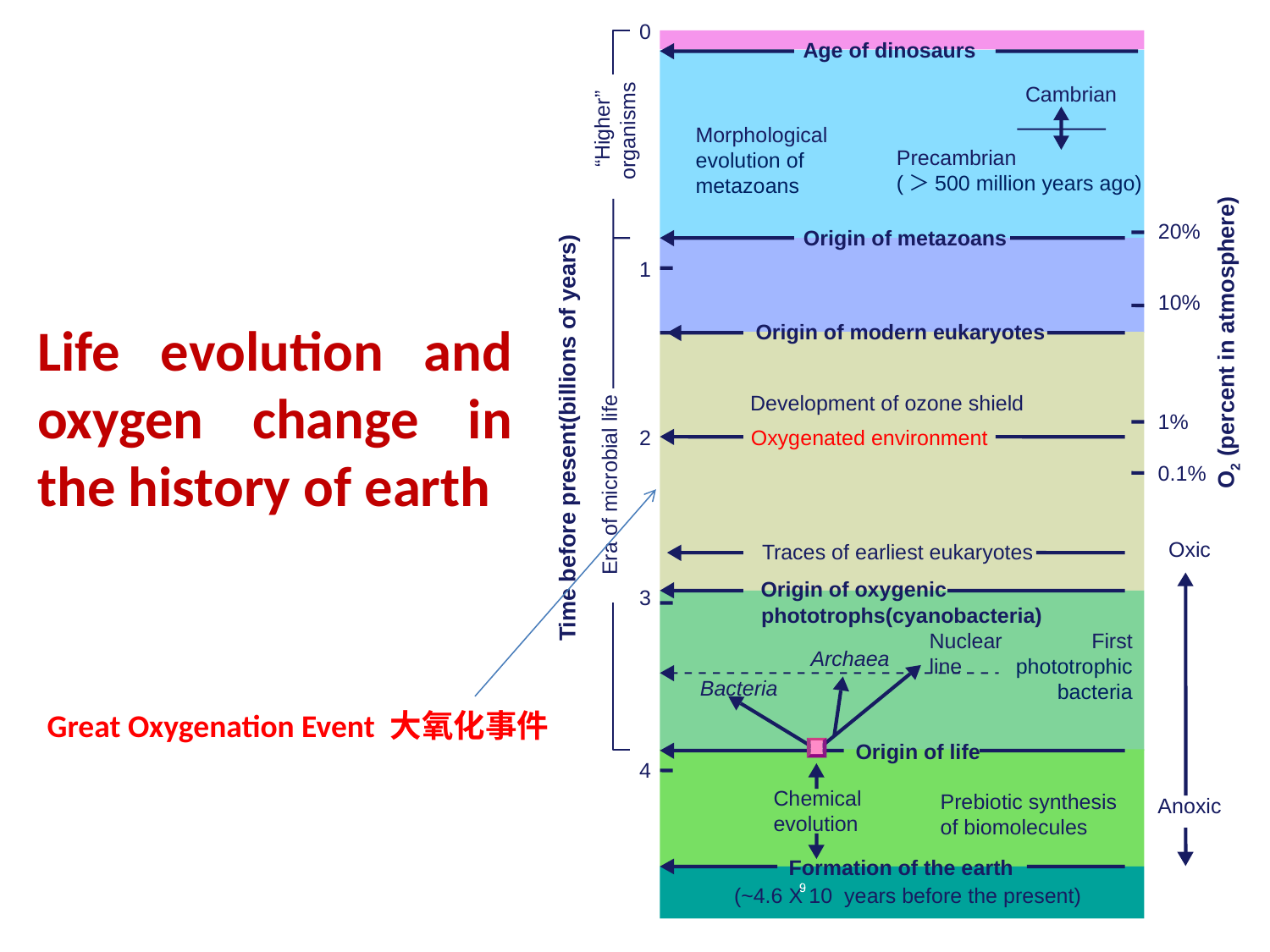

0

Age of dinosaurs

Cambrian

“Higher”

organisms
Morphological
evolution of
metazoans

Precambrian
(＞500 million years ago)

20%
Origin of metazoans

1

10%

Origin of modern eukaryotes

O2 (percent in atmosphere)

Development of ozone shield
1%
ime before present(billions of years)

2
Oxygenated environment

0.1%
Era of microbial life

Oxic
T
races of earliest eukaryotes

Origin of oxygenic

3

phototrophs(cyanobacteria)

T
Nuclear
line
First
phototrophic
bacteria
Archaea

Bacteria

Origin of life

4

Chemical
evolution

Prebiotic synthesis
of biomolecules

Anoxic

Formation of the earth

(~4.6 X 10  years before the present)

Life evolution and oxygen change in the history of earth
Great Oxygenation Event 大氧化事件